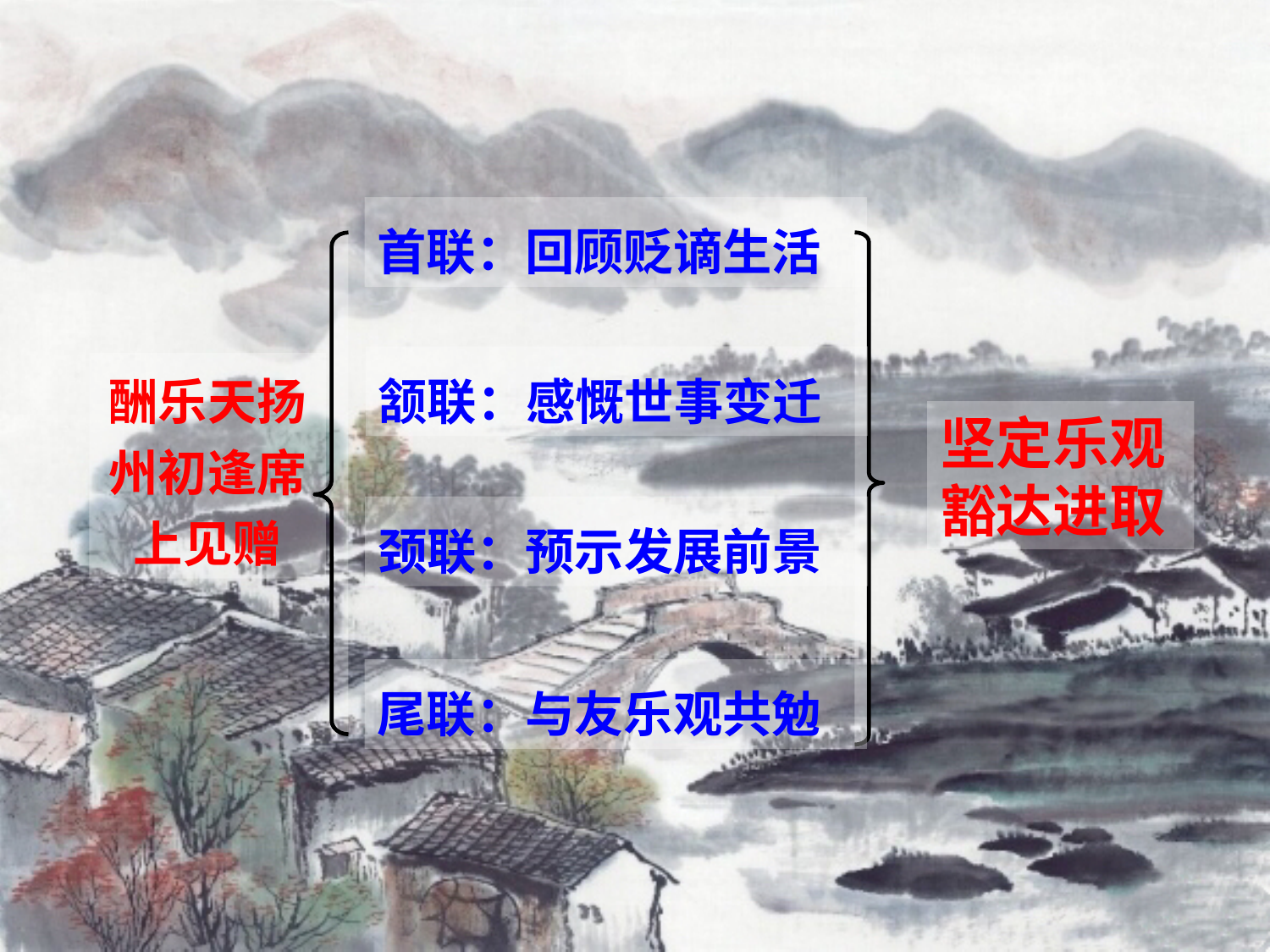

首联：回顾贬谪生活

颔联：感慨世事变迁
酬乐天扬州初逢席上见赠
坚定乐观
豁达进取
颈联：预示发展前景
尾联：与友乐观共勉